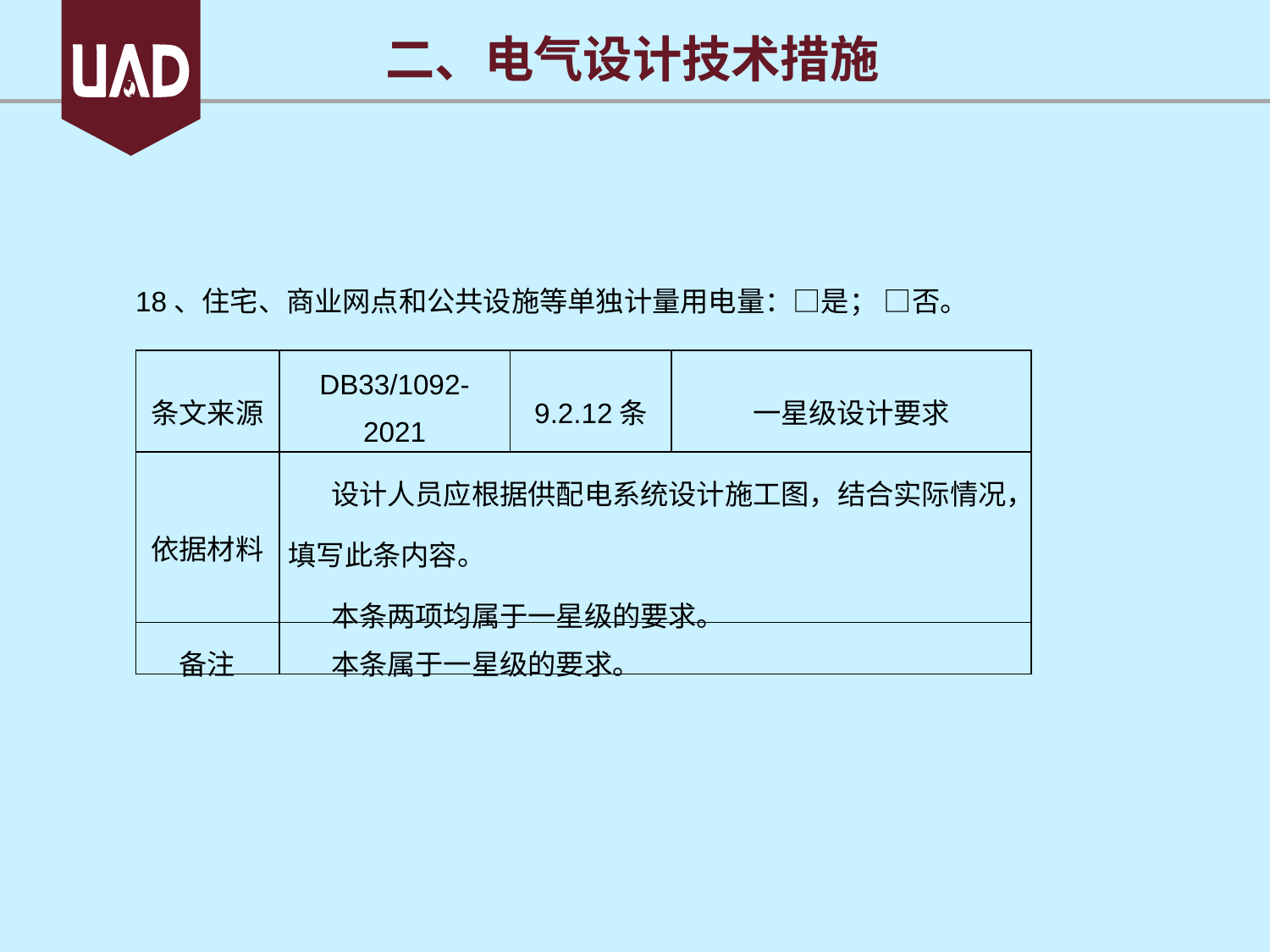

二、电气设计技术措施
18、住宅、商业网点和公共设施等单独计量用电量：□是； □否。
| 条文来源 | DB33/1092-2021 | 9.2.12条 | 一星级设计要求 |
| --- | --- | --- | --- |
| 依据材料 | 设计人员应根据供配电系统设计施工图，结合实际情况，填写此条内容。 本条两项均属于一星级的要求。 |  |  |
| 备注 | 本条属于一星级的要求。 |  |  |